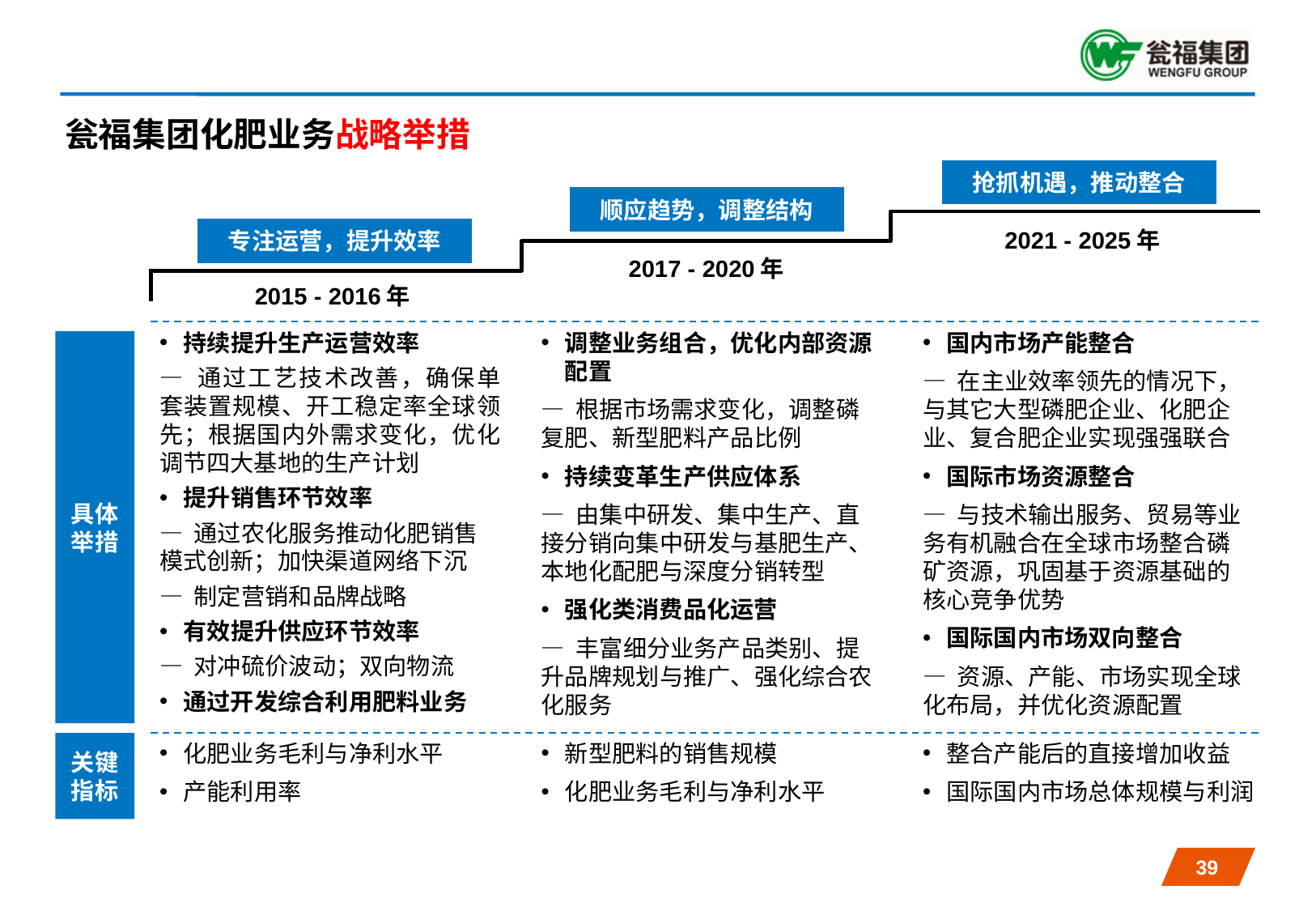

瓮福集团化肥业务战略举措
抢抓机遇，推动整合
顺应趋势，调整结构
专注运营，提升效率
2021 - 2025年
2017 - 2020年
2015 - 2016年
持续提升生产运营效率
— 通过工艺技术改善，确保单套装置规模、开工稳定率全球领先；根据国内外需求变化，优化调节四大基地的生产计划
提升销售环节效率
— 通过农化服务推动化肥销售模式创新；加快渠道网络下沉
— 制定营销和品牌战略
有效提升供应环节效率
— 对冲硫价波动；双向物流
通过开发综合利用肥料业务
调整业务组合，优化内部资源配置
— 根据市场需求变化，调整磷复肥、新型肥料产品比例
持续变革生产供应体系
— 由集中研发、集中生产、直接分销向集中研发与基肥生产、本地化配肥与深度分销转型
强化类消费品化运营
— 丰富细分业务产品类别、提升品牌规划与推广、强化综合农化服务
国内市场产能整合
— 在主业效率领先的情况下，与其它大型磷肥企业、化肥企业、复合肥企业实现强强联合
国际市场资源整合
— 与技术输出服务、贸易等业务有机融合在全球市场整合磷矿资源，巩固基于资源基础的核心竞争优势
国际国内市场双向整合
— 资源、产能、市场实现全球化布局，并优化资源配置
具体
举措
关键
指标
化肥业务毛利与净利水平
产能利用率
新型肥料的销售规模
化肥业务毛利与净利水平
整合产能后的直接增加收益
国际国内市场总体规模与利润